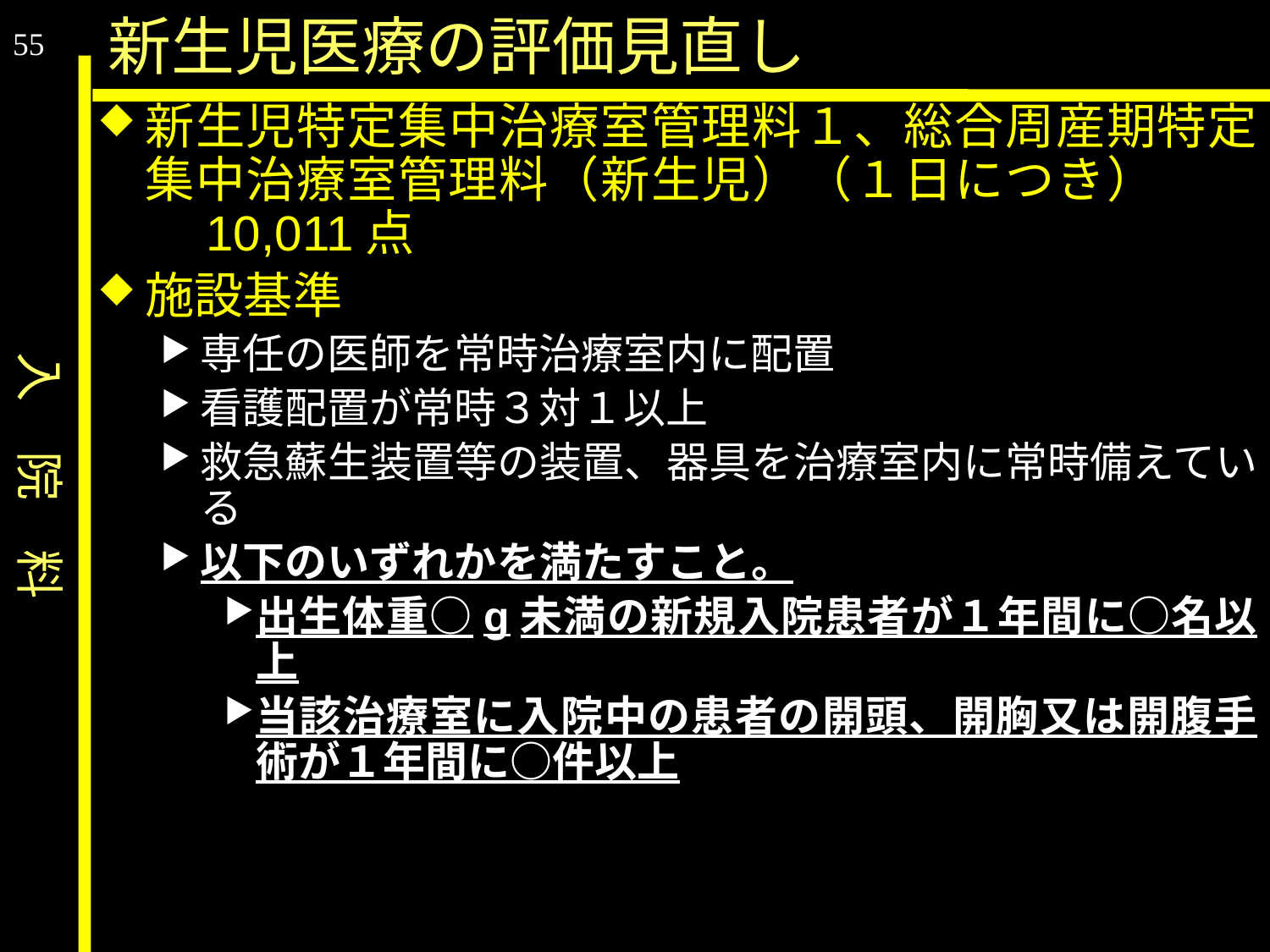

入　院　料
新生児医療の評価見直し
55

新生児特定集中治療室管理料１、総合周産期特定集中治療室管理料（新生児）（１日につき）　　　10,011点
施設基準
専任の医師を常時治療室内に配置
看護配置が常時３対１以上
救急蘇生装置等の装置、器具を治療室内に常時備えている
以下のいずれかを満たすこと。
出生体重○g未満の新規入院患者が１年間に○名以上
当該治療室に入院中の患者の開頭、開胸又は開腹手術が１年間に○件以上